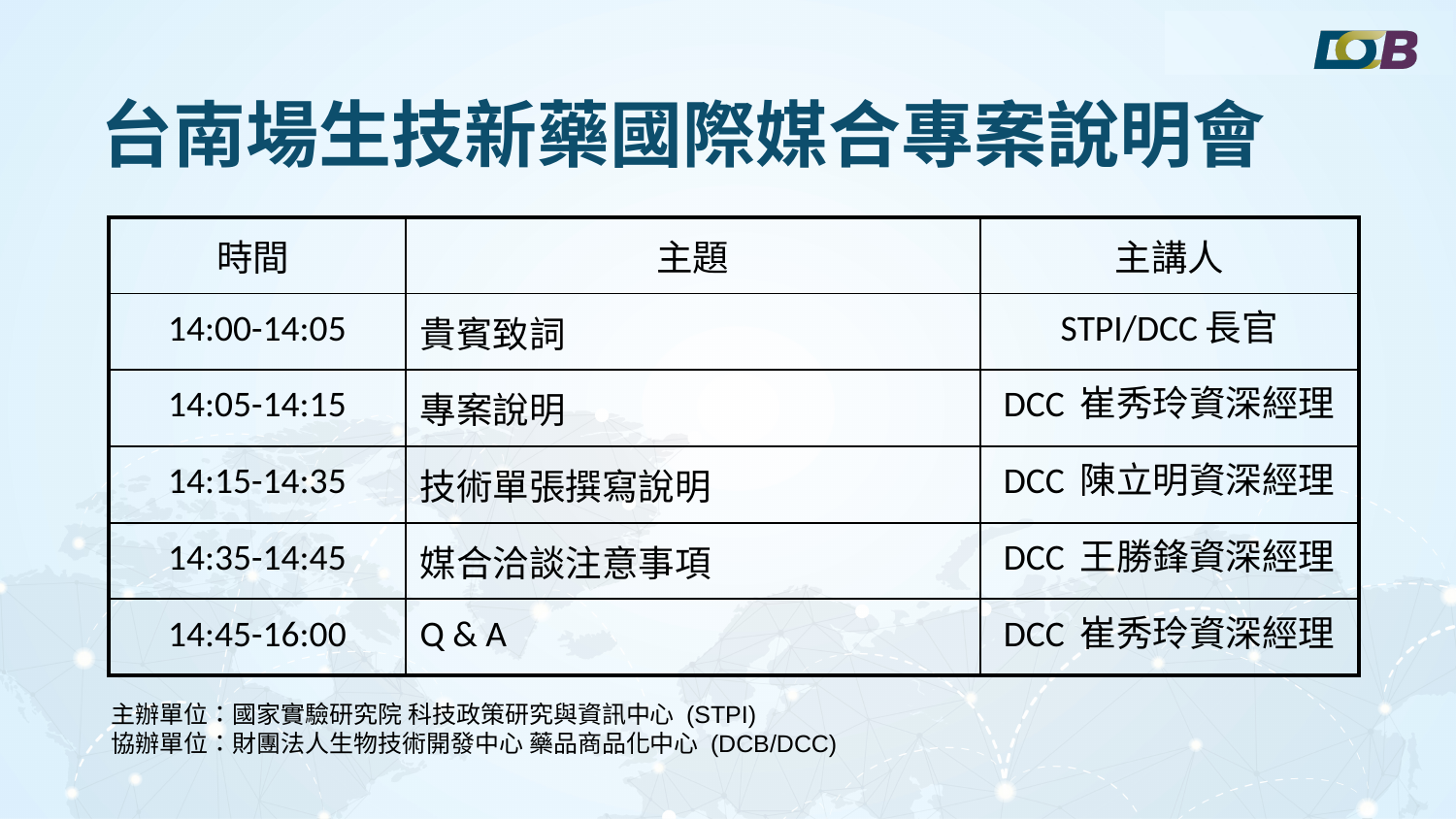

台南場生技新藥國際媒合專案說明會
| 時間 | 主題 | 主講人 |
| --- | --- | --- |
| 14:00-14:05 | 貴賓致詞 | STPI/DCC長官 |
| 14:05-14:15 | 專案說明 | DCC 崔秀玲資深經理 |
| 14:15-14:35 | 技術單張撰寫說明 | DCC 陳立明資深經理 |
| 14:35-14:45 | 媒合洽談注意事項 | DCC 王勝鋒資深經理 |
| 14:45-16:00 | Q & A | DCC 崔秀玲資深經理 |
主辦單位：國家實驗研究院 科技政策研究與資訊中心 (STPI)
協辦單位：財團法人生物技術開發中心 藥品商品化中心 (DCB/DCC)